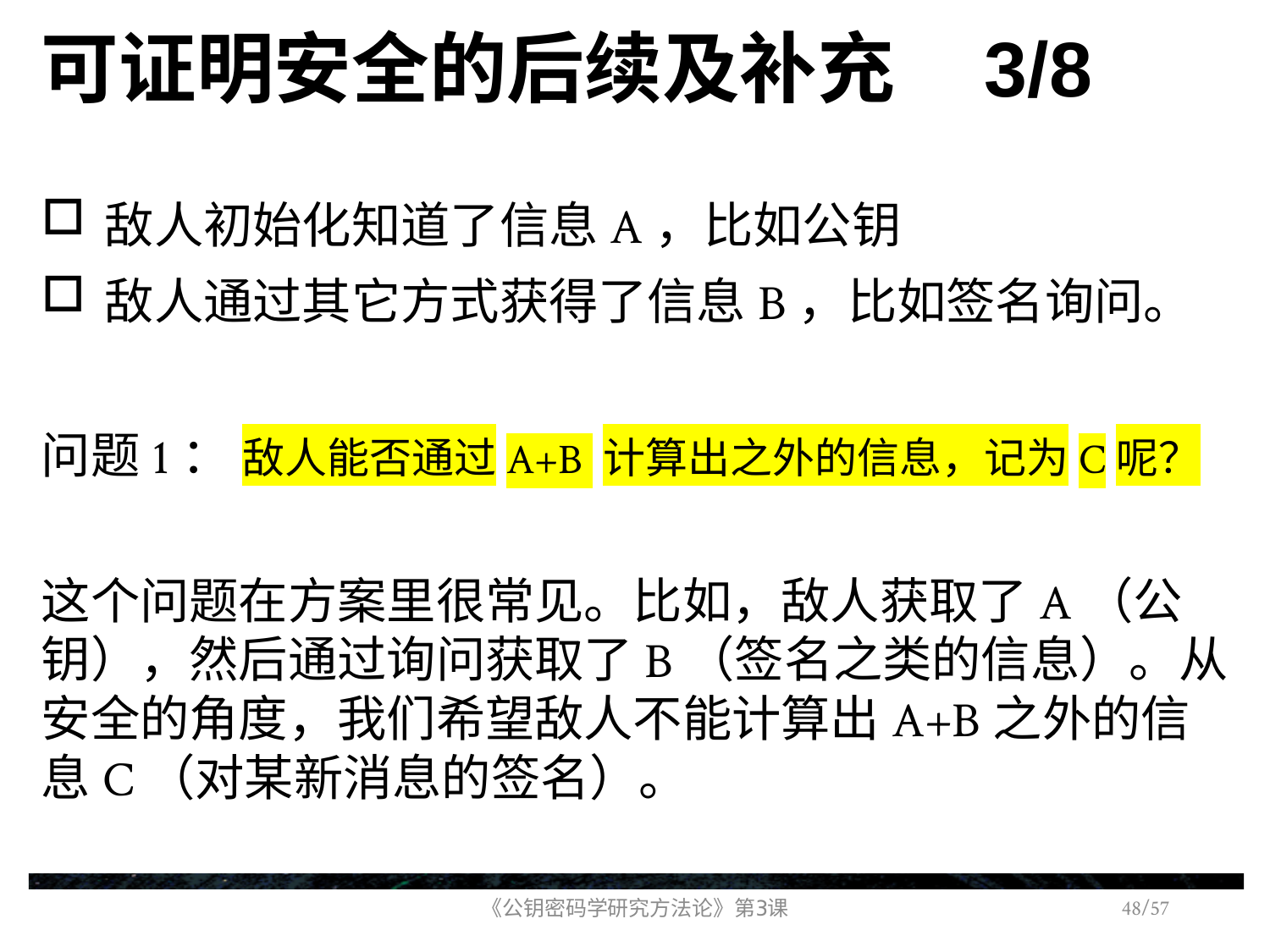

# 可证明安全的后续及补充    3/8
敌人初始化知道了信息A，比如公钥
敌人通过其它方式获得了信息B，比如签名询问。

问题1： 敌人能否通过A+B 计算出之外的信息，记为C呢？

这个问题在方案里很常见。比如，敌人获取了A（公钥），然后通过询问获取了B（签名之类的信息）。从安全的角度，我们希望敌人不能计算出A+B之外的信息C（对某新消息的签名）。

《公钥密码学研究方法论》第3课
48/57